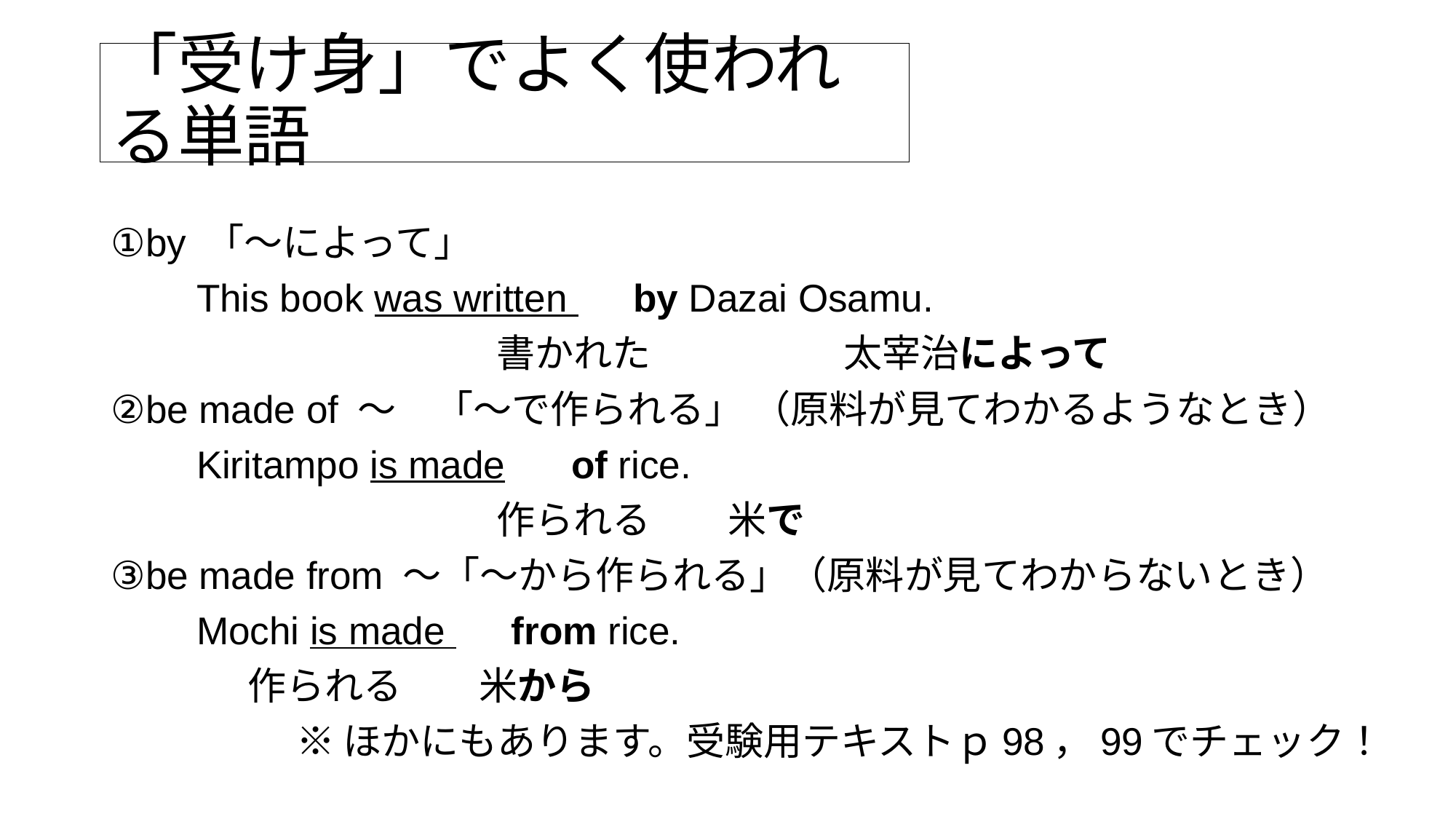

# 「受け身」でよく使われる単語
①by 「～によって」
　　This book was written 　by Dazai Osamu.
　　　　　　　　　　書かれた　　　　　太宰治によって
②be made of ～　「～で作られる」 （原料が見てわかるようなとき）
　　Kiritampo is made 　of rice.
　　　　　　　　　　作られる　　米で
③be made from ～「～から作られる」（原料が見てわからないとき）
　　Mochi is made 　from rice.
               作られる　　米から
※ほかにもあります。受験用テキストｐ98，99でチェック！